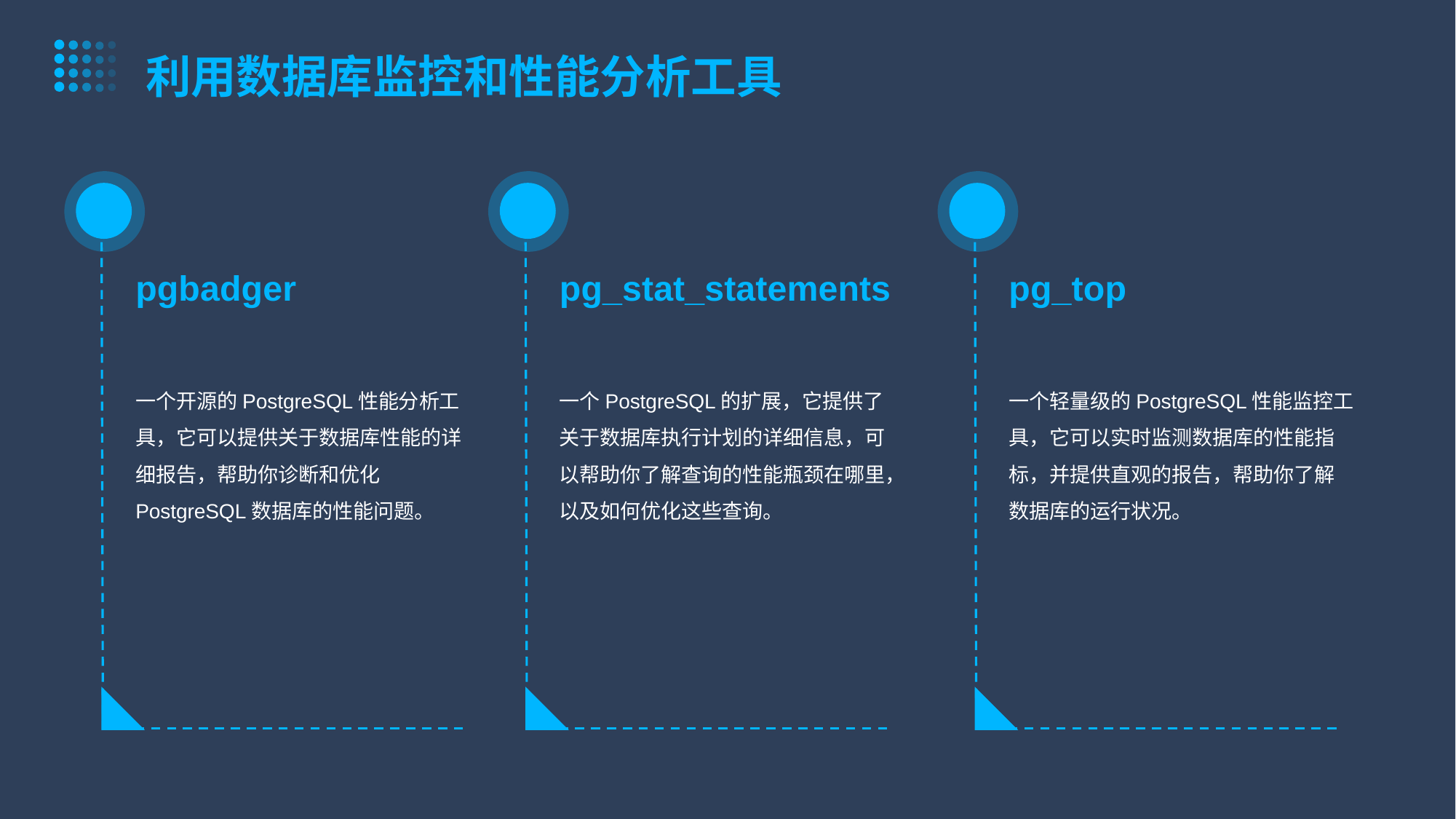

利用数据库监控和性能分析工具

pgbadger
pg_stat_statements
pg_top
一个开源的PostgreSQL性能分析工具，它可以提供关于数据库性能的详细报告，帮助你诊断和优化PostgreSQL数据库的性能问题。
一个PostgreSQL的扩展，它提供了关于数据库执行计划的详细信息，可以帮助你了解查询的性能瓶颈在哪里，以及如何优化这些查询。
一个轻量级的PostgreSQL性能监控工具，它可以实时监测数据库的性能指标，并提供直观的报告，帮助你了解数据库的运行状况。